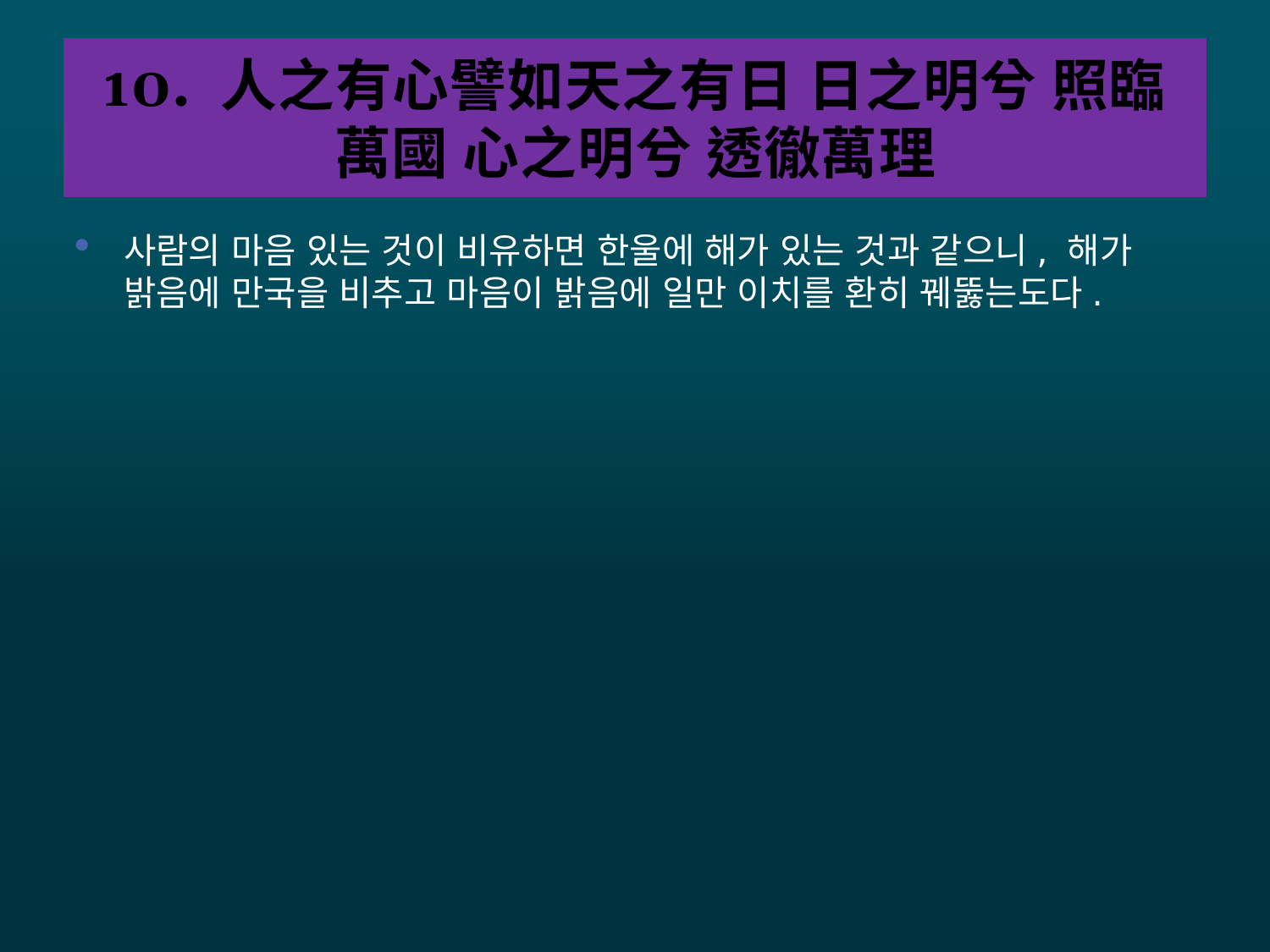

# 10. 人之有心譬如天之有日 日之明兮 照臨萬國 心之明兮 透徹萬理
사람의 마음 있는 것이 비유하면 한울에 해가 있는 것과 같으니, 해가 밝음에 만국을 비추고 마음이 밝음에 일만 이치를 환히 꿰뚫는도다.